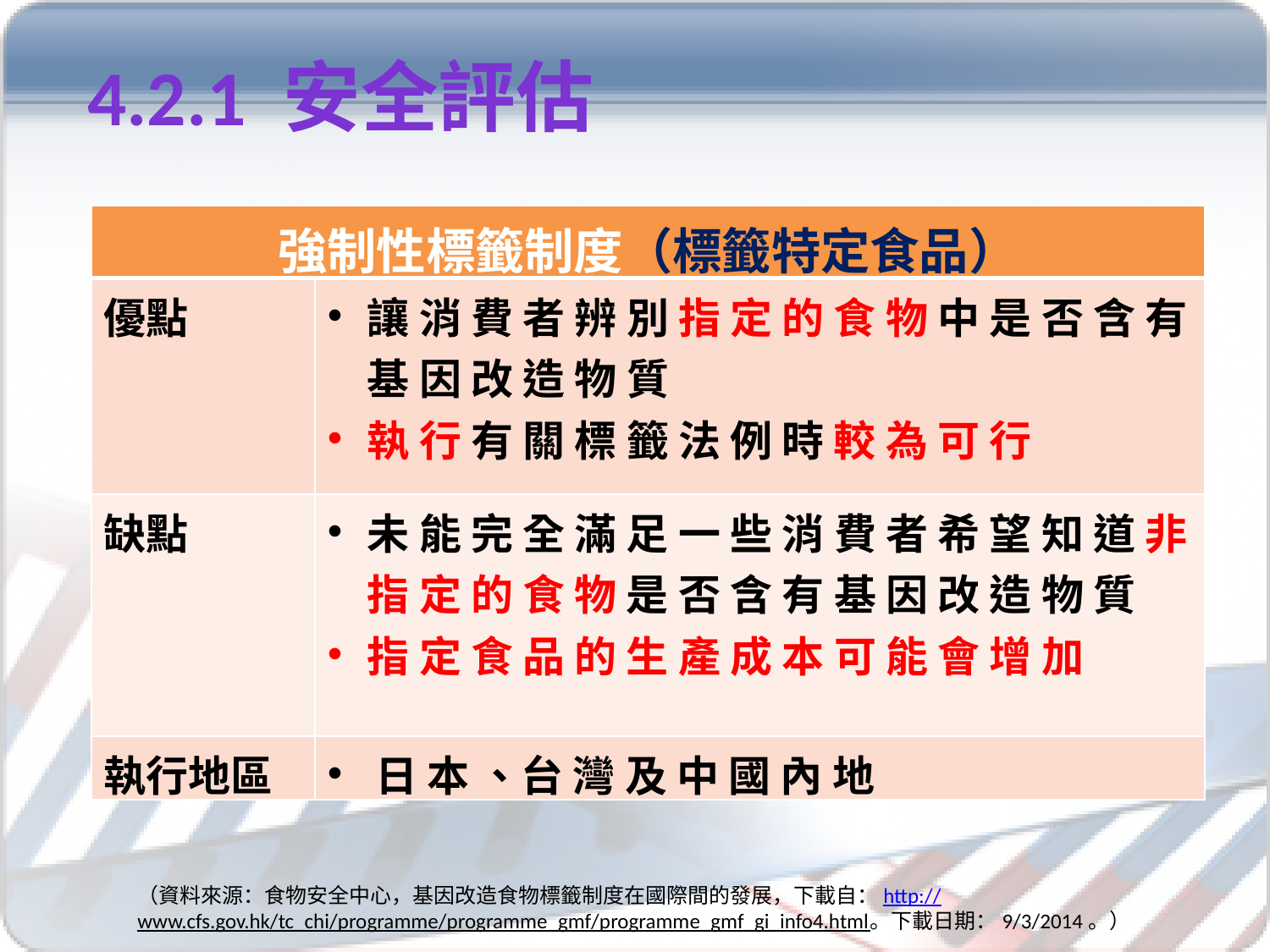

4.2.1 安全評估
| 強制性標籤制度（標籤特定食品） |  |
| --- | --- |
| 優點 | 讓 消 費 者 辨 別 指 定 的 食 物 中 是 否 含 有 基 因 改 造 物 質 執 行 有 關 標 籤 法 例 時 較 為 可 行 |
| 缺點 | 未 能 完 全 滿 足 一 些 消 費 者 希 望 知 道 非 指 定 的 食 物 是 否 含 有 基 因 改 造 物 質 指 定 食 品 的 生 產 成 本 可 能 會 增 加 |
| 執行地區 | 日 本 、台 灣 及 中 國 內 地 |
（資料來源：食物安全中心，基因改造食物標籤制度在國際間的發展，下載自：http://www.cfs.gov.hk/tc_chi/programme/programme_gmf/programme_gmf_gi_info4.html。下載日期：9/3/2014。）